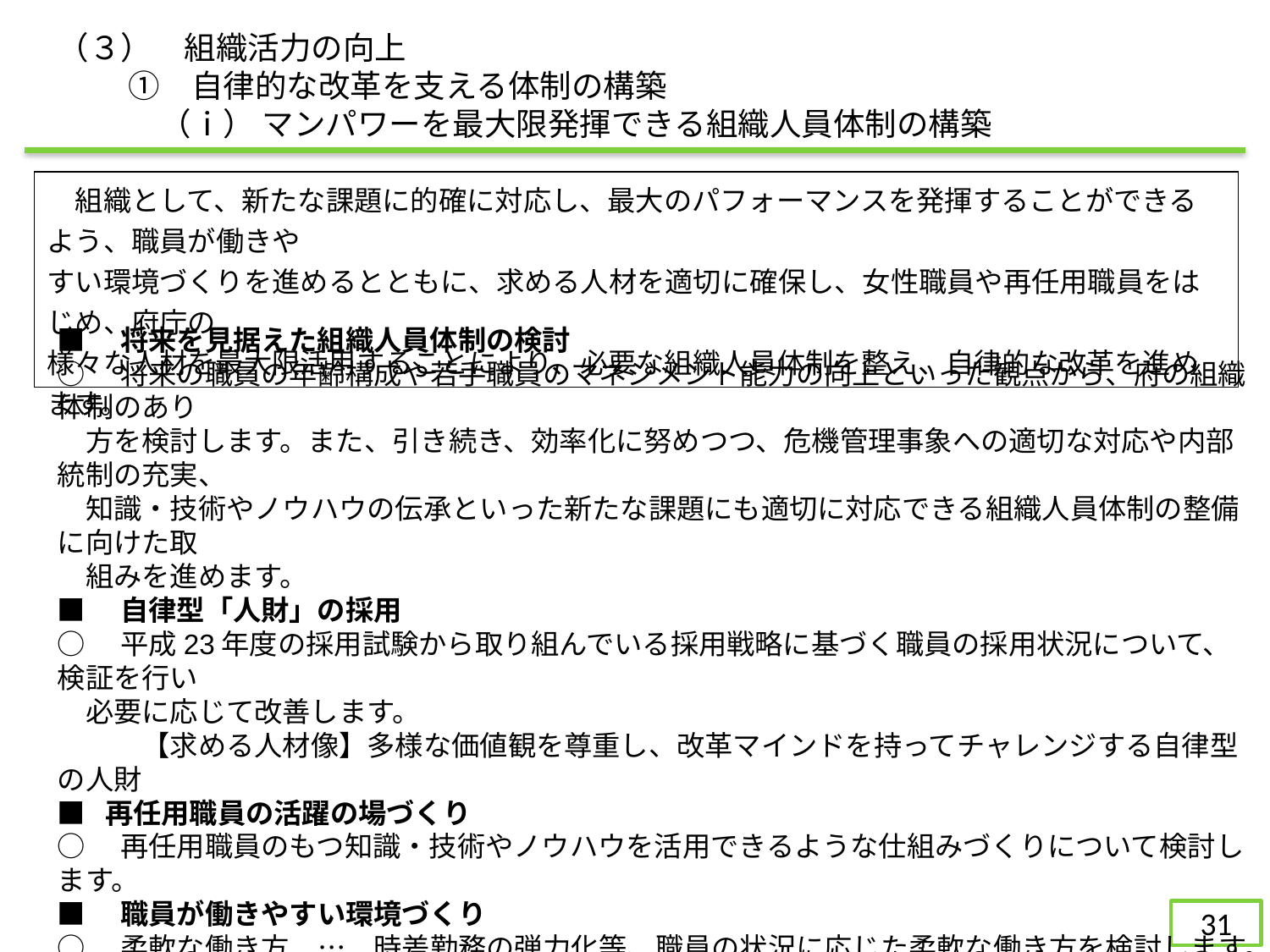

（３）　組織活力の向上
　　 ①　自律的な改革を支える体制の構築
　　　 （ⅰ） マンパワーを最大限発揮できる組織人員体制の構築

| 組織として、新たな課題に的確に対応し、最大のパフォーマンスを発揮することができるよう、職員が働きや すい環境づくりを進めるとともに、求める人材を適切に確保し、女性職員や再任用職員をはじめ、府庁の 様々な人材を最大限活用することにより、必要な組織人員体制を整え、自律的な改革を進めます。 |
| --- |
■　将来を見据えた組織人員体制の検討
○　将来の職員の年齢構成や若手職員のマネジメント能力の向上といった観点から、府の組織体制のあり
　方を検討します。また、引き続き、効率化に努めつつ、危機管理事象への適切な対応や内部統制の充実、
　知識・技術やノウハウの伝承といった新たな課題にも適切に対応できる組織人員体制の整備に向けた取
　組みを進めます。
■　自律型「人財」の採用
○　平成23年度の採用試験から取り組んでいる採用戦略に基づく職員の採用状況について、検証を行い
　必要に応じて改善します。
　　　【求める人材像】多様な価値観を尊重し、改革マインドを持ってチャレンジする自律型の人財
■  再任用職員の活躍の場づくり
○　再任用職員のもつ知識・技術やノウハウを活用できるような仕組みづくりについて検討します。
■　職員が働きやすい環境づくり
○　柔軟な働き方　…　時差勤務の弾力化等、職員の状況に応じた柔軟な働き方を検討します。
○　子育て中の職員へのサポート　…　子育ての経験者である先輩職員が、子育て期（出生前～小学校
　低学年まで）の後輩職員にサポート（メンターなど）を行うことができる仕組みを検討します。
○　ワークライフバランスの推進　…　育児休業、介護休暇等の休業中の職員に対し、円滑な職場復帰の
　支援、業務に関する情報提供・能力開発等を検討します。
31